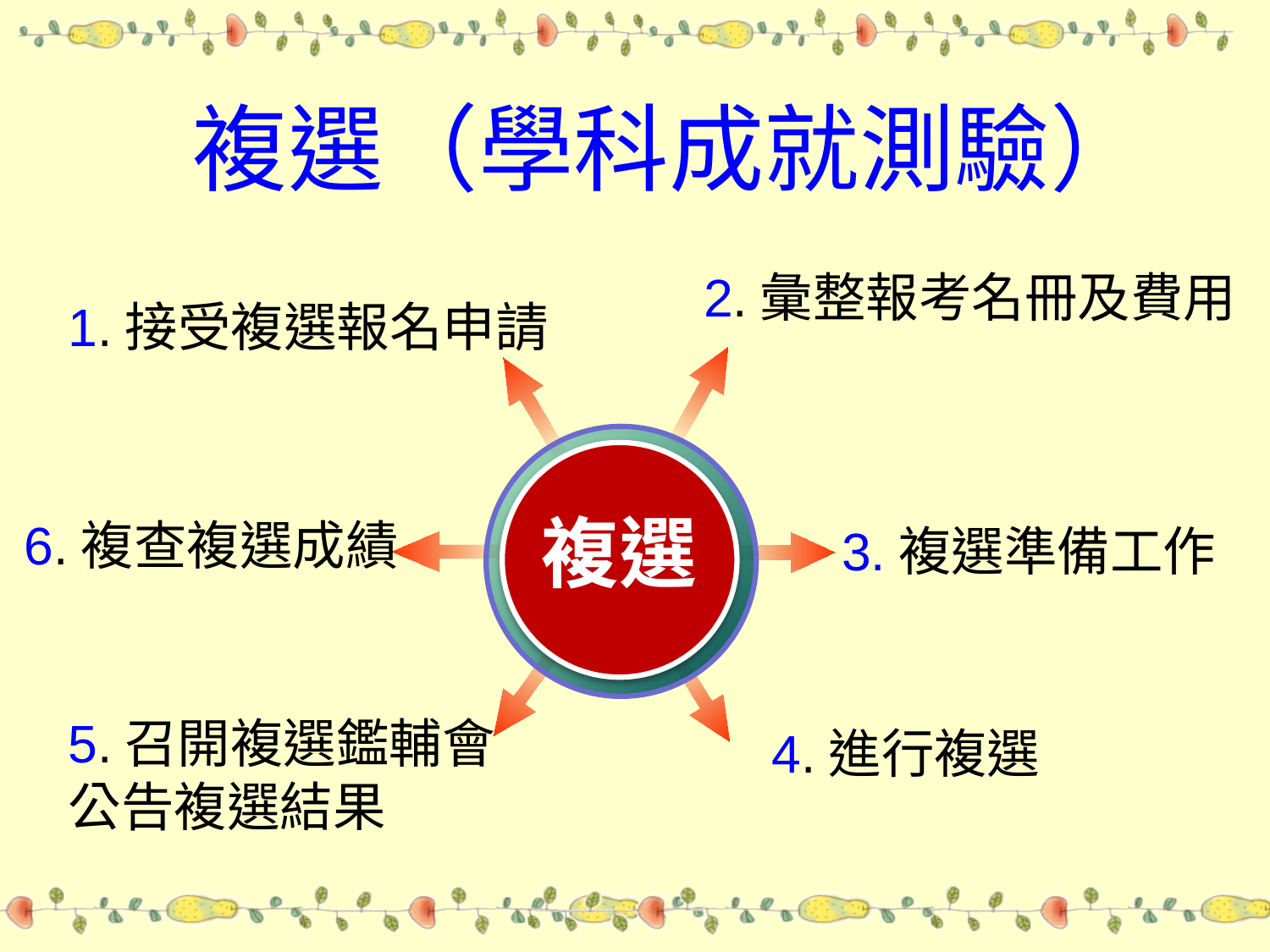

# 複選（學科成就測驗）
2.彙整報考名冊及費用
1.接受複選報名申請

複選
6.複查複選成績
3.複選準備工作

5.召開複選鑑輔會
公告複選結果
4.進行複選